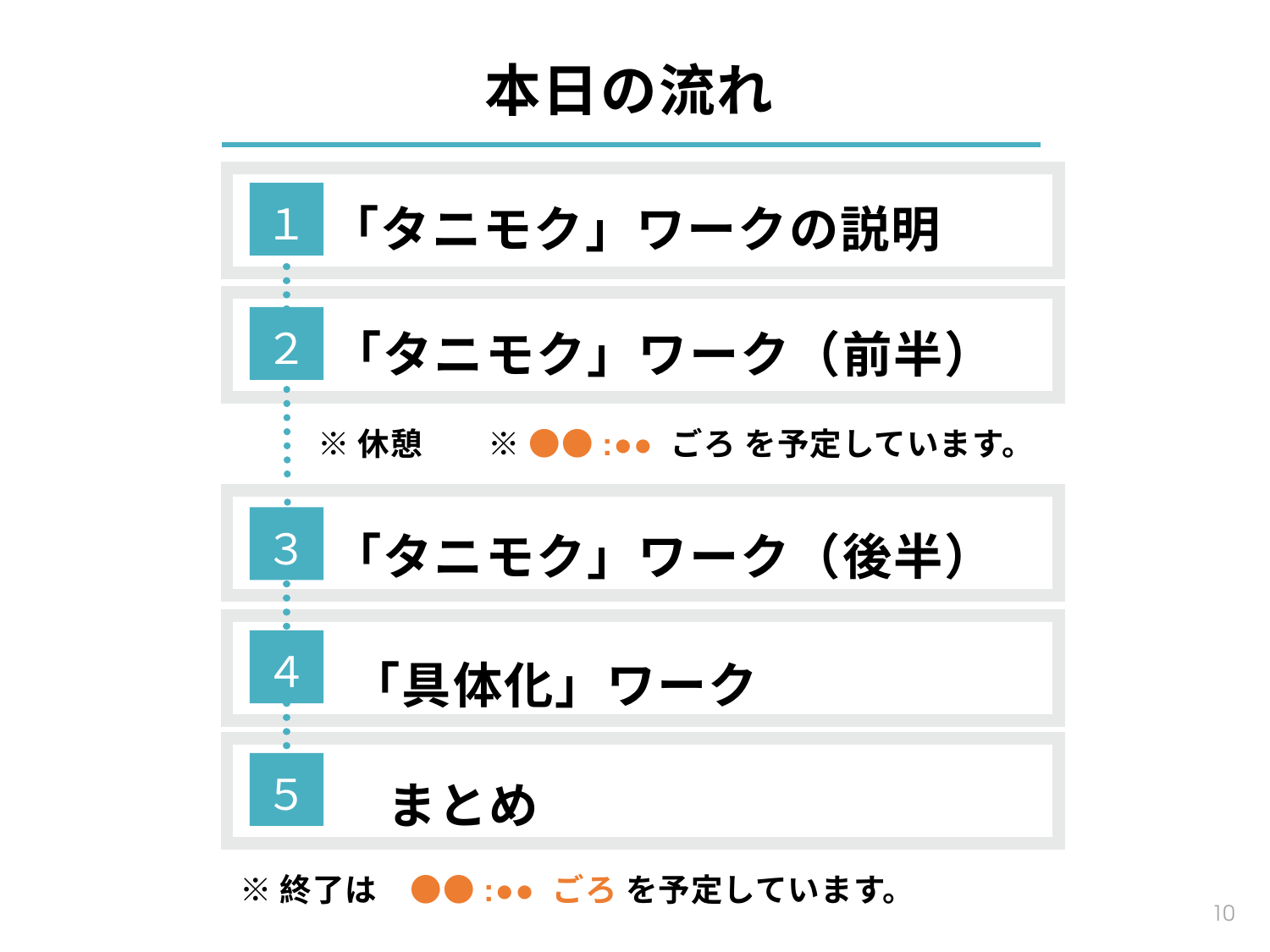

本日の流れ

「タニモク」ワークの説明

１

「タニモク」ワーク（前半）

２

※休憩　　※ ●●:●● ごろ を予定しています。
「タニモク」ワーク（後半）

３

「具体化」ワーク

４

まとめ

５
※終了は　●●:●● ごろ を予定しています。
10